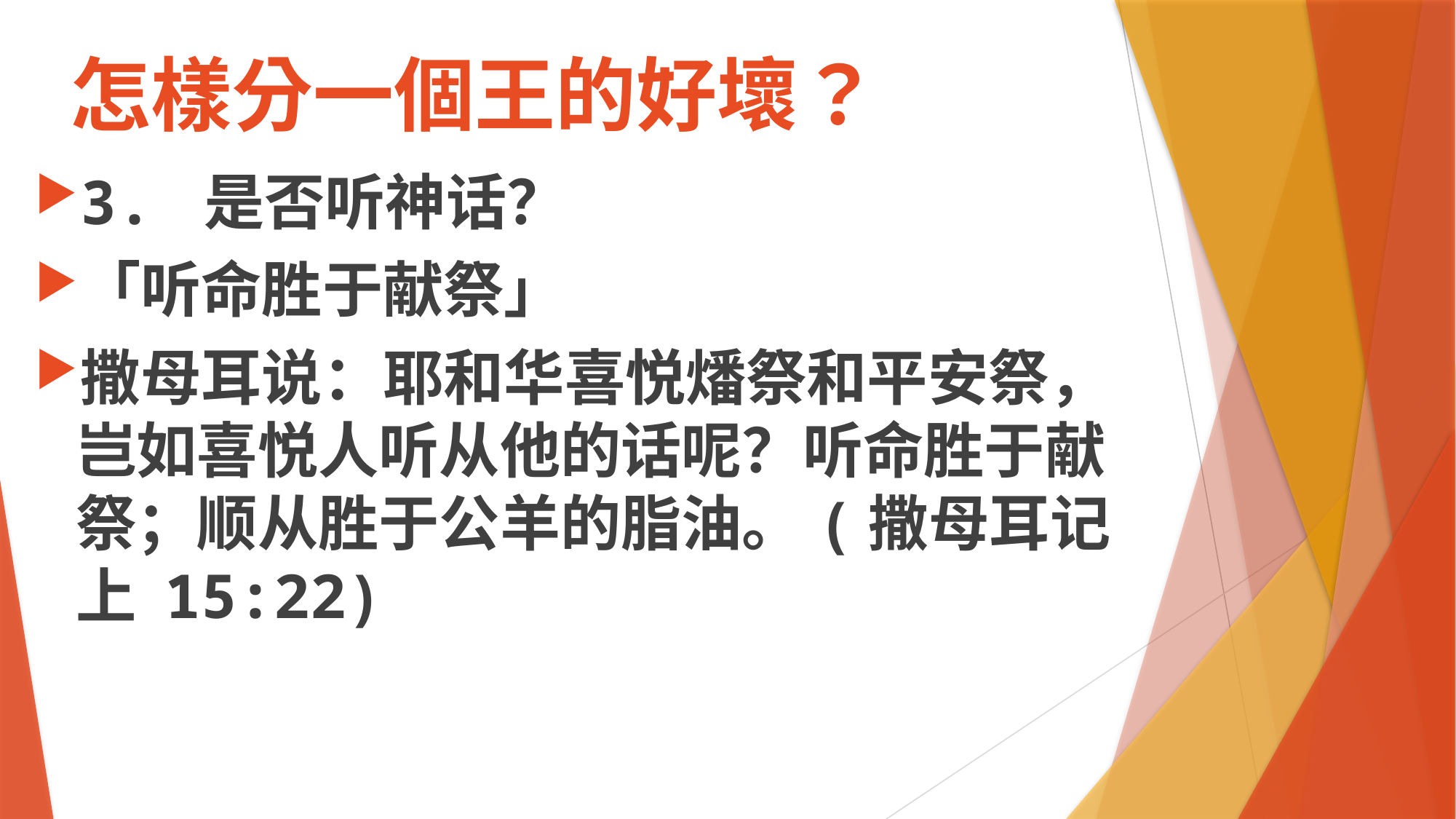

# 怎樣分一個王的好壞？
3. 是否听神话？
「听命胜于献祭」
撒母耳说：耶和华喜悦燔祭和平安祭，岂如喜悦人听从他的话呢？听命胜于献祭；顺从胜于公羊的脂油。(撒母耳记上 15:22)